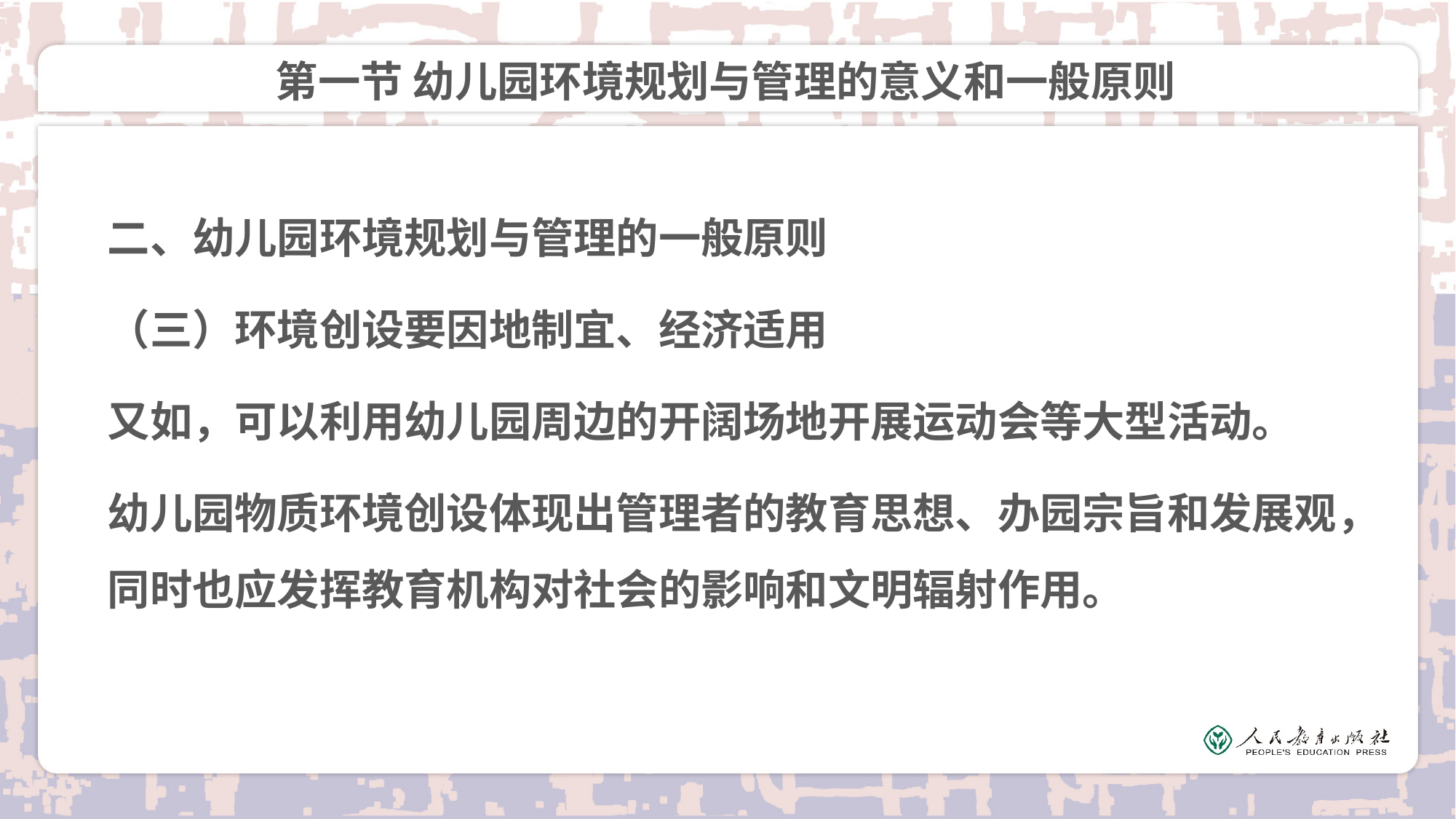

# 第一节 幼儿园环境规划与管理的意义和一般原则
二、幼儿园环境规划与管理的一般原则
（三）环境创设要因地制宜、经济适用
又如，可以利用幼儿园周边的开阔场地开展运动会等大型活动。
幼儿园物质环境创设体现出管理者的教育思想、办园宗旨和发展观，同时也应发挥教育机构对社会的影响和文明辐射作用。